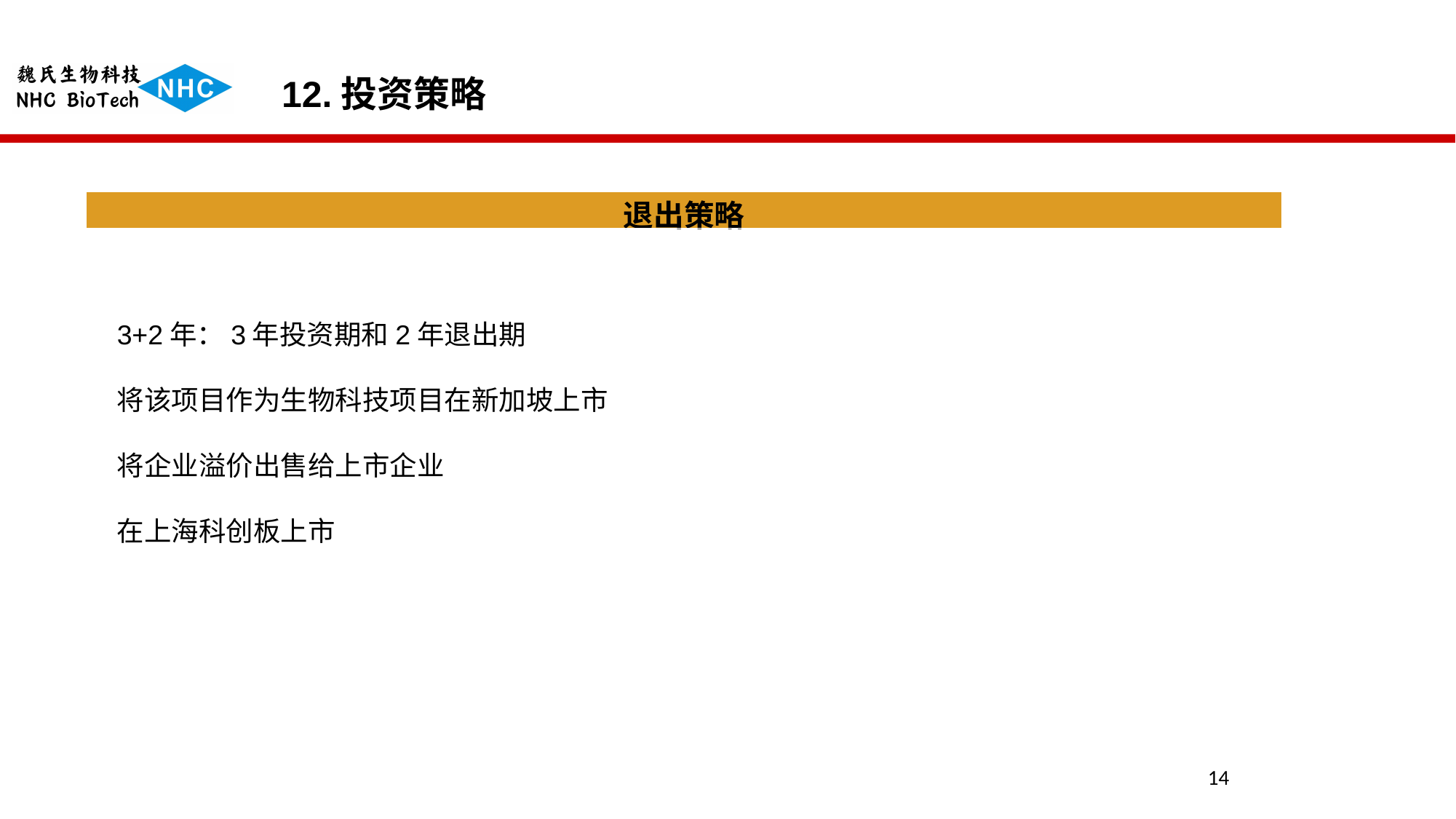

12.投资策略
| 退出策略 |
| --- |
3+2年：3年投资期和2年退出期

将该项目作为生物科技项目在新加坡上市

将企业溢价出售给上市企业

在上海科创板上市
14